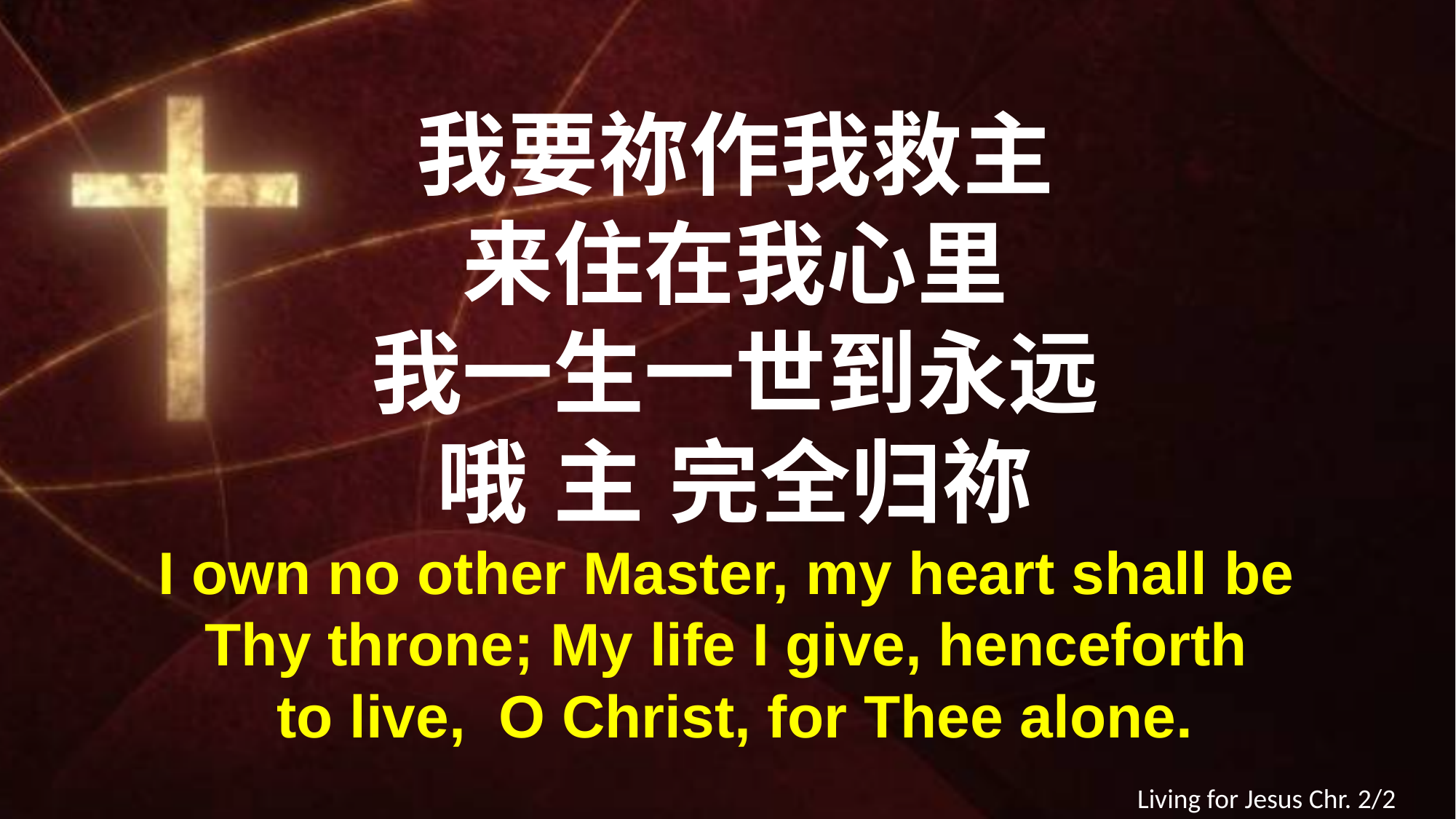

我要祢作我救主
来住在我心里
我一生一世到永远
哦 主 完全归祢
I own no other Master, my heart shall be
Thy throne; My life I give, henceforth
to live,  O Christ, for Thee alone.
Living for Jesus Chr. 2/2